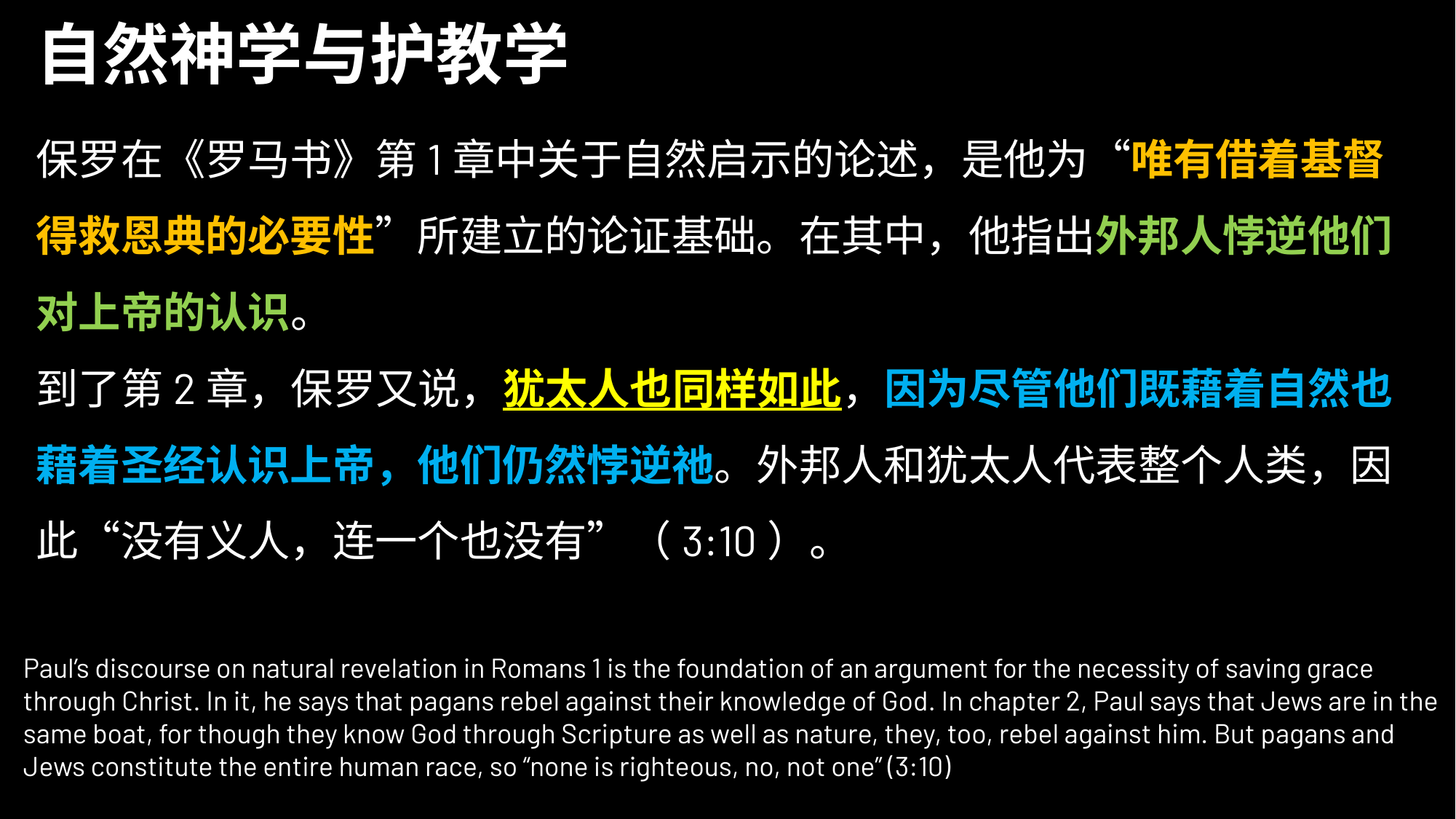

# 自然神学与护教学
保罗在《罗马书》第1章中关于自然启示的论述，是他为“唯有借着基督得救恩典的必要性”所建立的论证基础。在其中，他指出外邦人悖逆他们对上帝的认识。
到了第2章，保罗又说，犹太人也同样如此，因为尽管他们既藉着自然也藉着圣经认识上帝，他们仍然悖逆祂。外邦人和犹太人代表整个人类，因此“没有义人，连一个也没有”（3:10）。

Paul’s discourse on natural revelation in Romans 1 is the foundation of an argument for the necessity of saving grace through Christ. In it, he says that pagans rebel against their knowledge of God. In chapter 2, Paul says that Jews are in the same boat, for though they know God through Scripture as well as nature, they, too, rebel against him. But pagans and Jews constitute the entire human race, so “none is righteous, no, not one” (3:10)